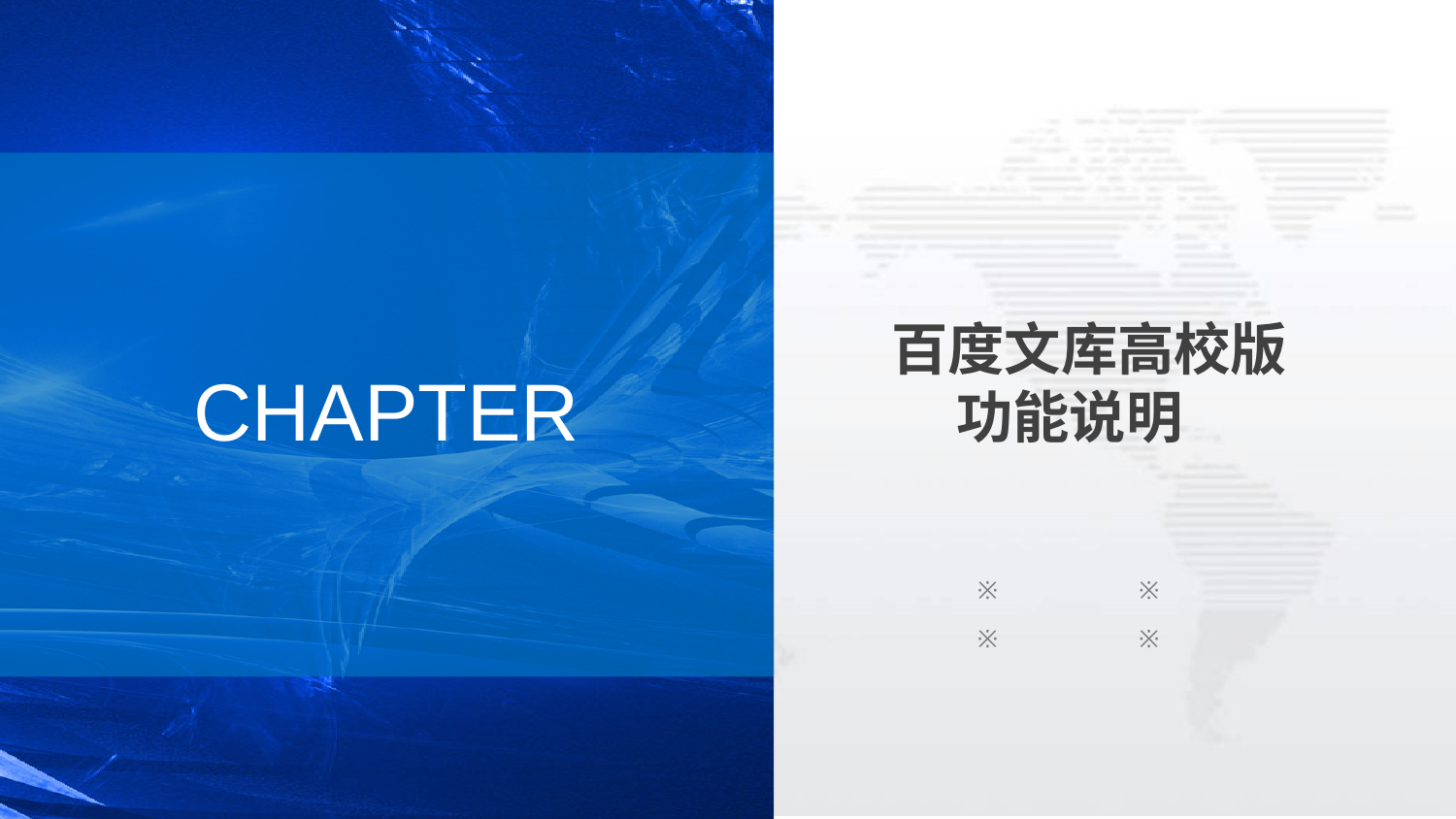

CHAPTER
百度文库高校版
    功能说明
※
※
※
※